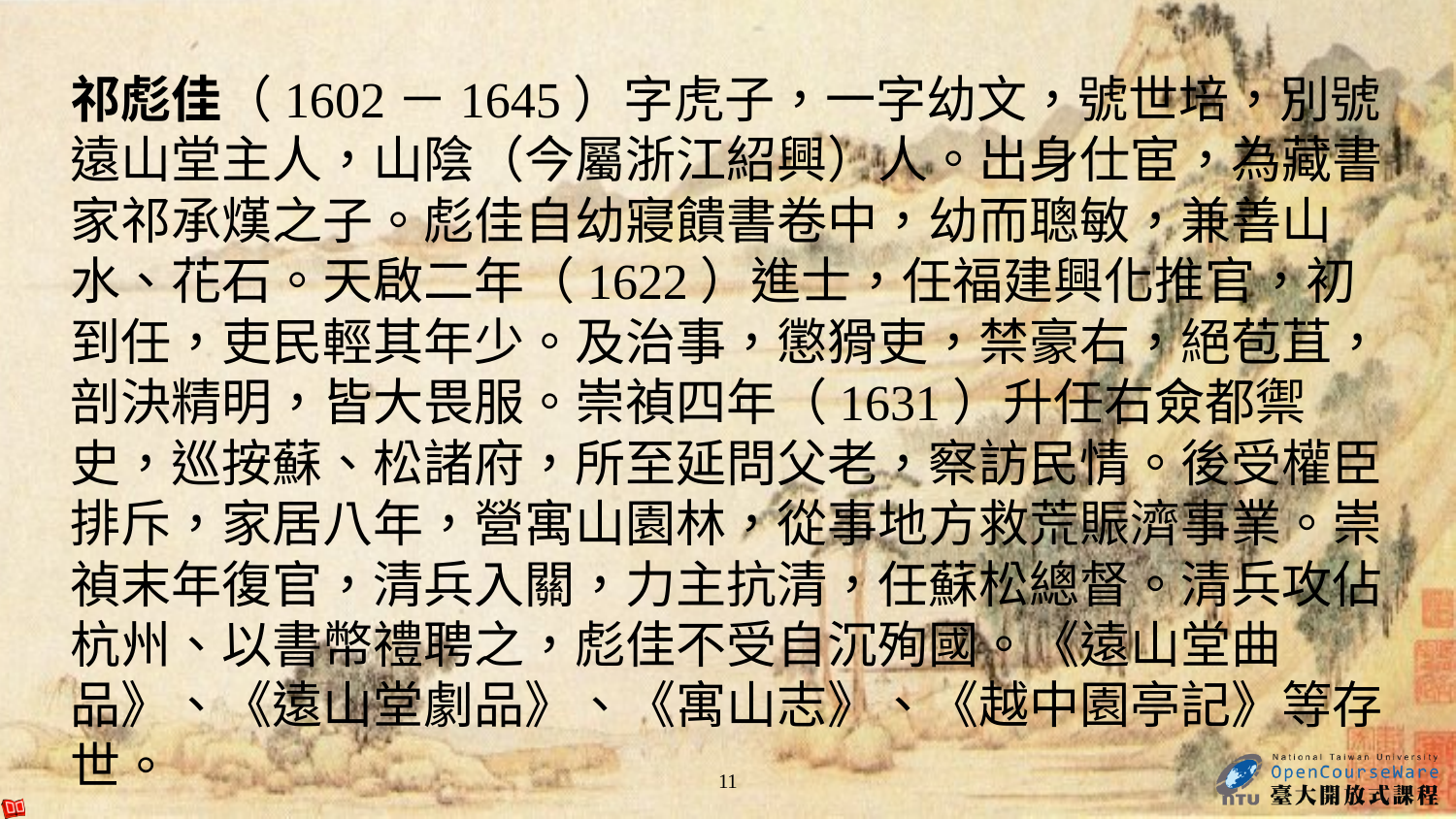

祁彪佳（1602－1645）字虎子，一字幼文，號世培，別號遠山堂主人，山陰（今屬浙江紹興）人。出身仕宦，為藏書家祁承熯之子。彪佳自幼寢饋書卷中，幼而聰敏，兼善山水、花石。天啟二年（1622）進士，任福建興化推官，初到任，吏民輕其年少。及治事，懲猾吏，禁豪右，絕苞苴，剖決精明，皆大畏服。崇禎四年（1631）升任右僉都禦史，巡按蘇、松諸府，所至延問父老，察訪民情。後受權臣排斥，家居八年，營寓山園林，從事地方救荒賑濟事業。崇禎末年復官，清兵入關，力主抗清，任蘇松總督。清兵攻佔杭州、以書幣禮聘之，彪佳不受自沉殉國。《遠山堂曲品》、《遠山堂劇品》、《寓山志》、《越中園亭記》等存世。

11